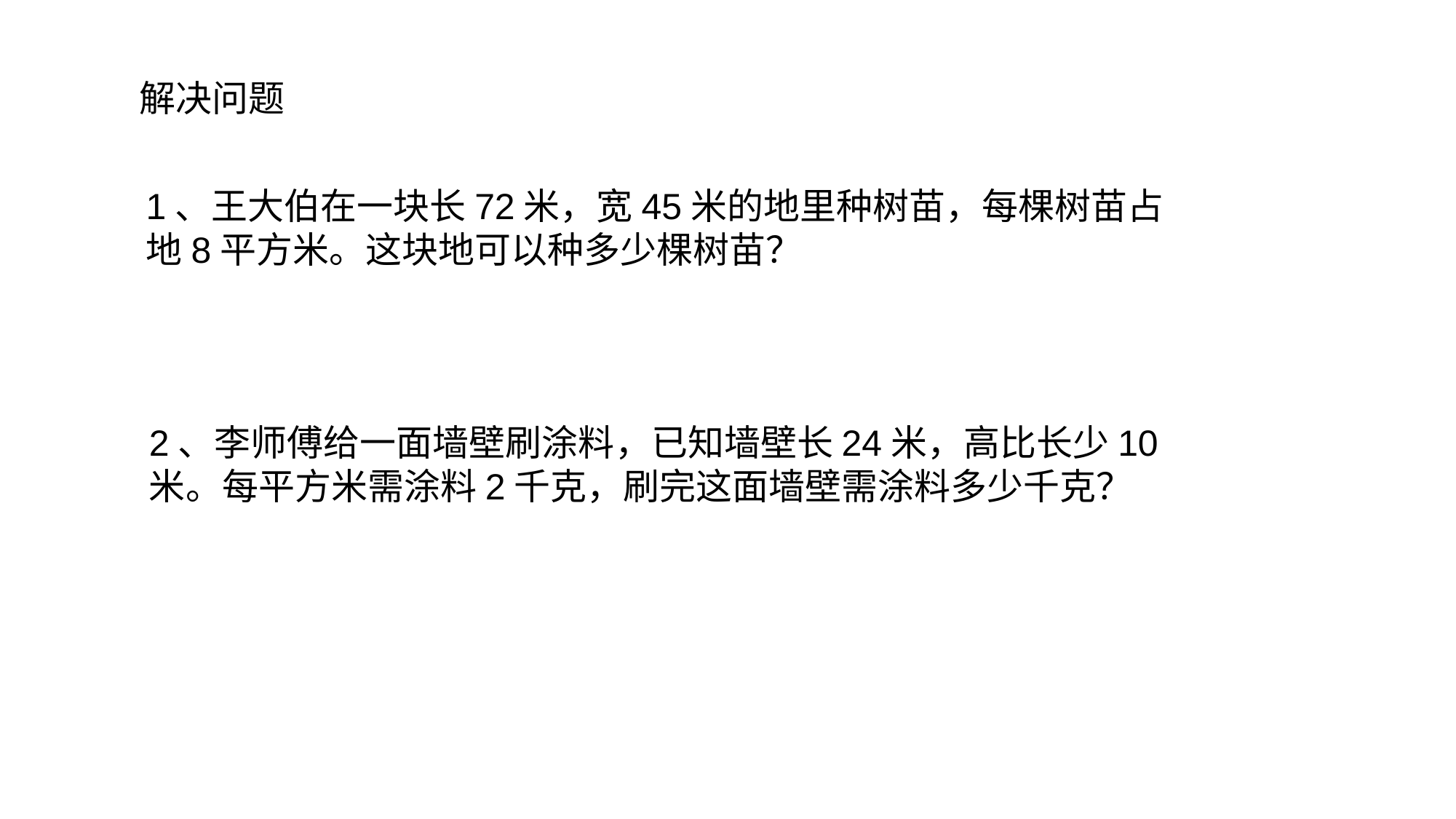

解决问题
1、王大伯在一块长72米，宽45米的地里种树苗，每棵树苗占地8平方米。这块地可以种多少棵树苗？
2、李师傅给一面墙壁刷涂料，已知墙壁长24米，高比长少10米。每平方米需涂料2千克，刷完这面墙壁需涂料多少千克？